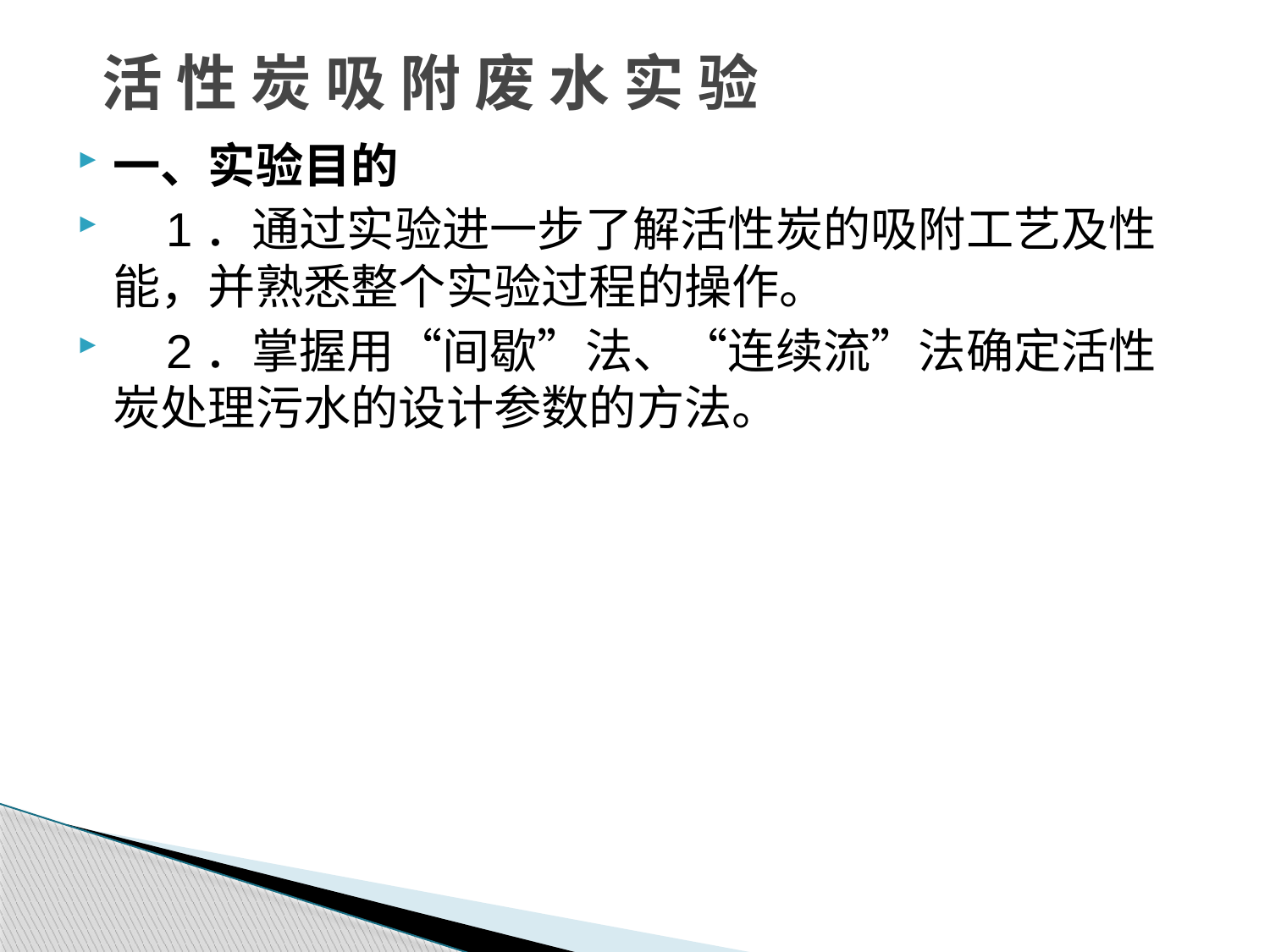

# 活 性 炭 吸 附 废 水 实 验
一、实验目的
    1．通过实验进一步了解活性炭的吸附工艺及性能，并熟悉整个实验过程的操作。
    2．掌握用“间歇”法、“连续流”法确定活性炭处理污水的设计参数的方法。